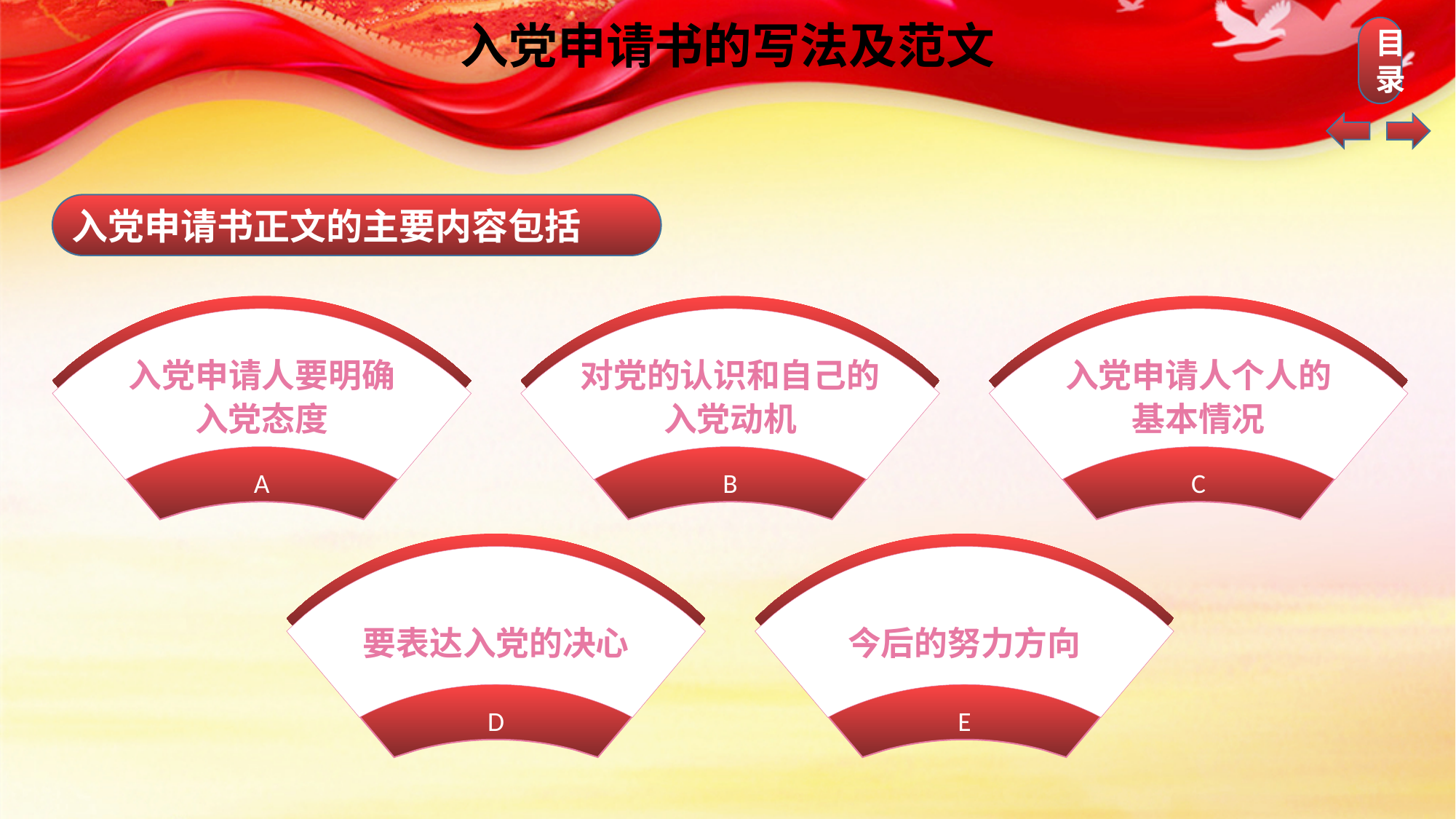

入党申请书的写法及范文
入党申请书正文的主要内容包括

入党申请人要明确
入党态度
A

对党的认识和自己的
入党动机
B

入党申请人个人的
基本情况
C

要表达入党的决心
D

今后的努力方向
E